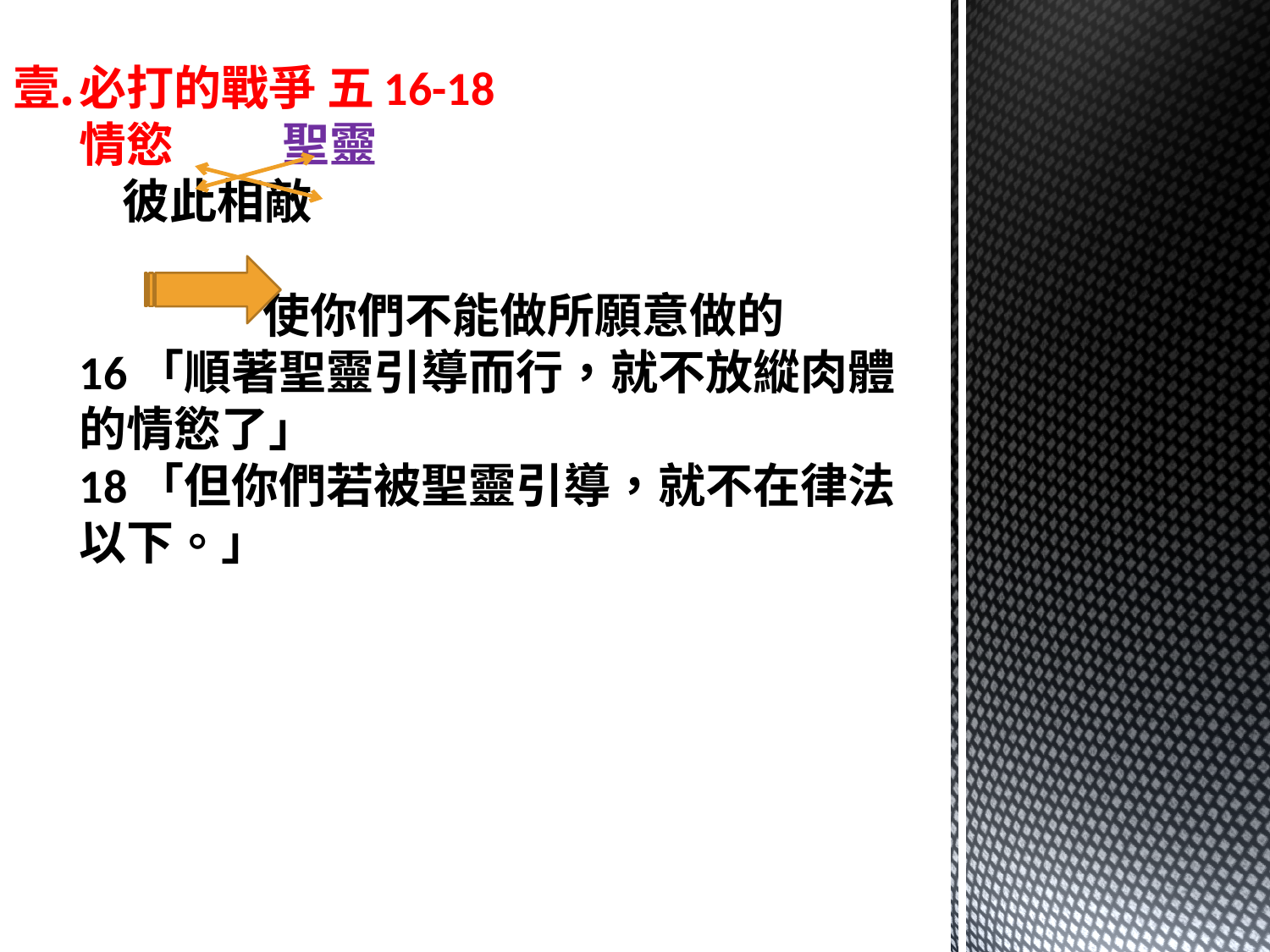

# 必打的戰爭 五16-18 情慾          聖靈 彼此相敵 使你們不能做所願意做的 16「順著聖靈引導而行，就不放縱肉體的情慾了」 18「但你們若被聖靈引導，就不在律法以下。」